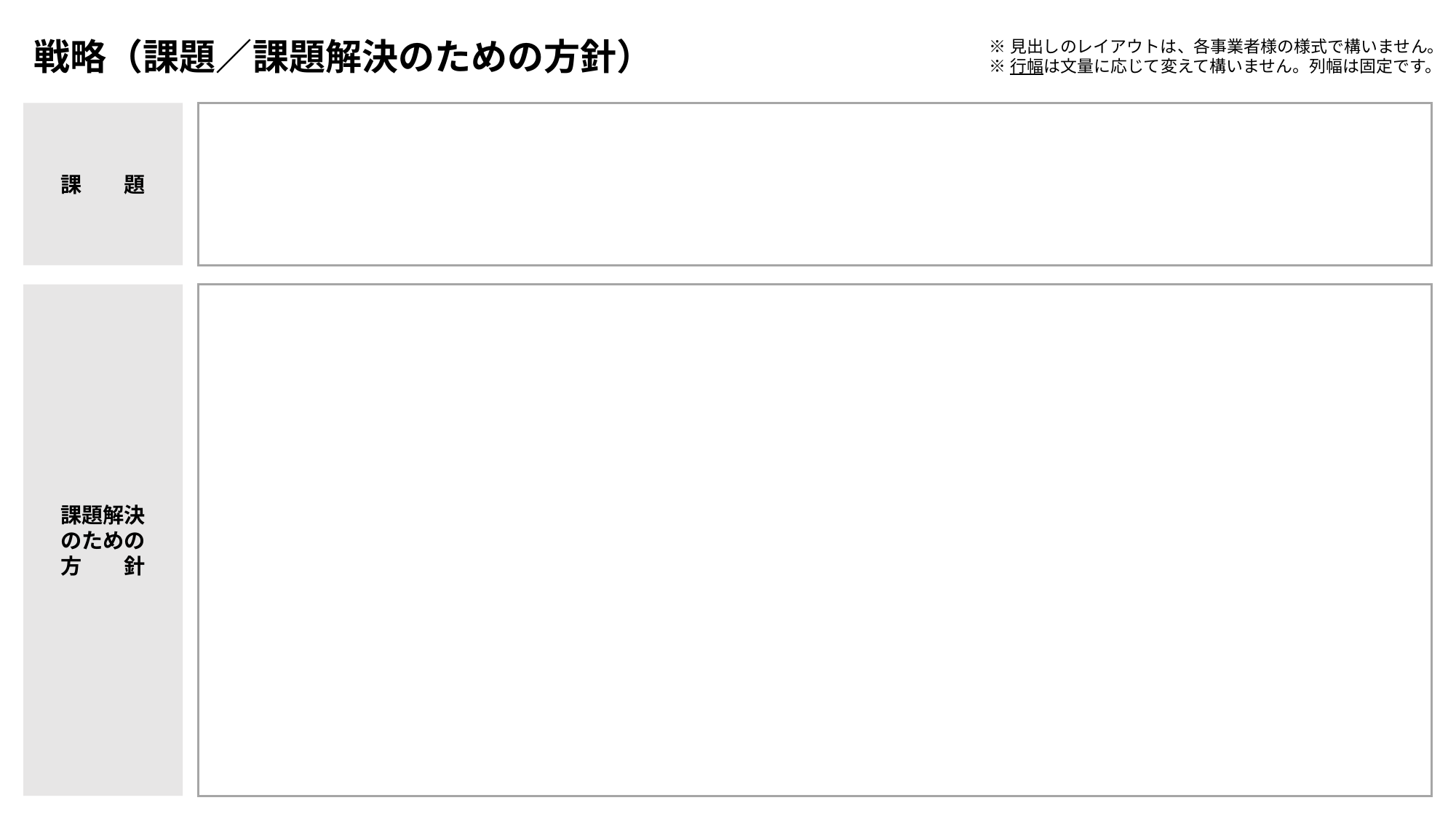

戦略（課題／課題解決のための方針）
※見出しのレイアウトは、各事業者様の様式で構いません。
※行幅は文量に応じて変えて構いません。列幅は固定です。
課　　題

課題解決
のための
方　　針